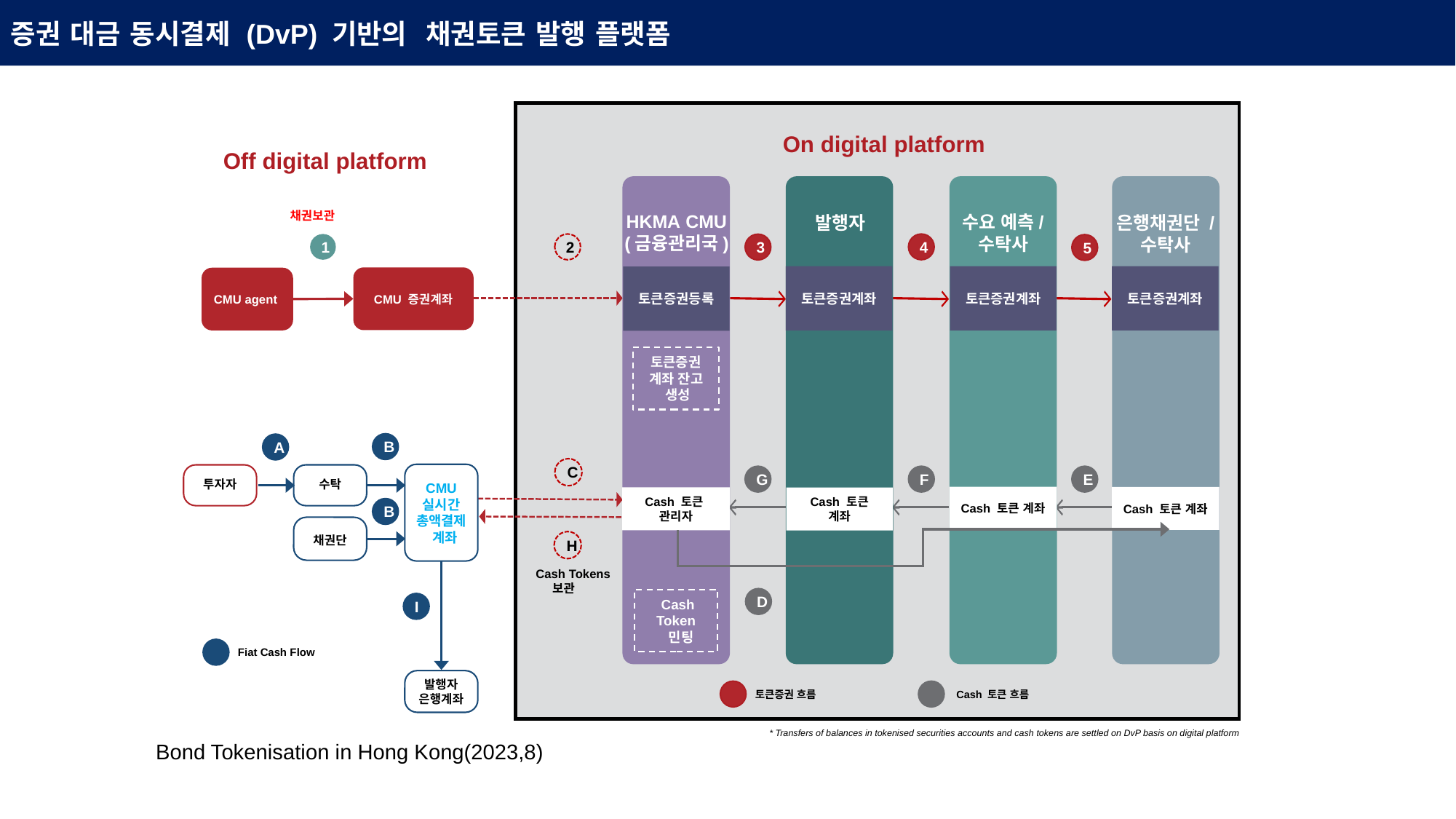

증권 대금 동시결제 (DvP) 기반의  채권토큰 발행 플랫폼

On digital platform
Off digital platform

HKMA CMU
(금융관리국)
토큰증권등록
토큰증권
계좌 잔고
 생성
Cash 토큰
관리자
 Cash
Token
  민팅

발행자
토큰증권계좌
Cash 토큰
계좌

수요 예측/
수탁사
토큰증권계좌
Cash 토큰 계좌

은행채권단 /
수탁사
토큰증권계좌
Cash 토큰 계좌
      채권보관
1
2
4
3
5
CMU 증권계좌
CMU agent
B
A
C
CMU
실시간
총액결제
 계좌
수탁
투자자
G
F
E
B
채권단
H
Cash Tokens
     보관
D
I

Fiat Cash Flow
발행자
은행계좌

토큰증권 흐름

Cash 토큰 흐름
* Transfers of balances in tokenised securities accounts and cash tokens are settled on DvP basis on digital platform
    Bond Tokenisation in Hong Kong(2023,8)